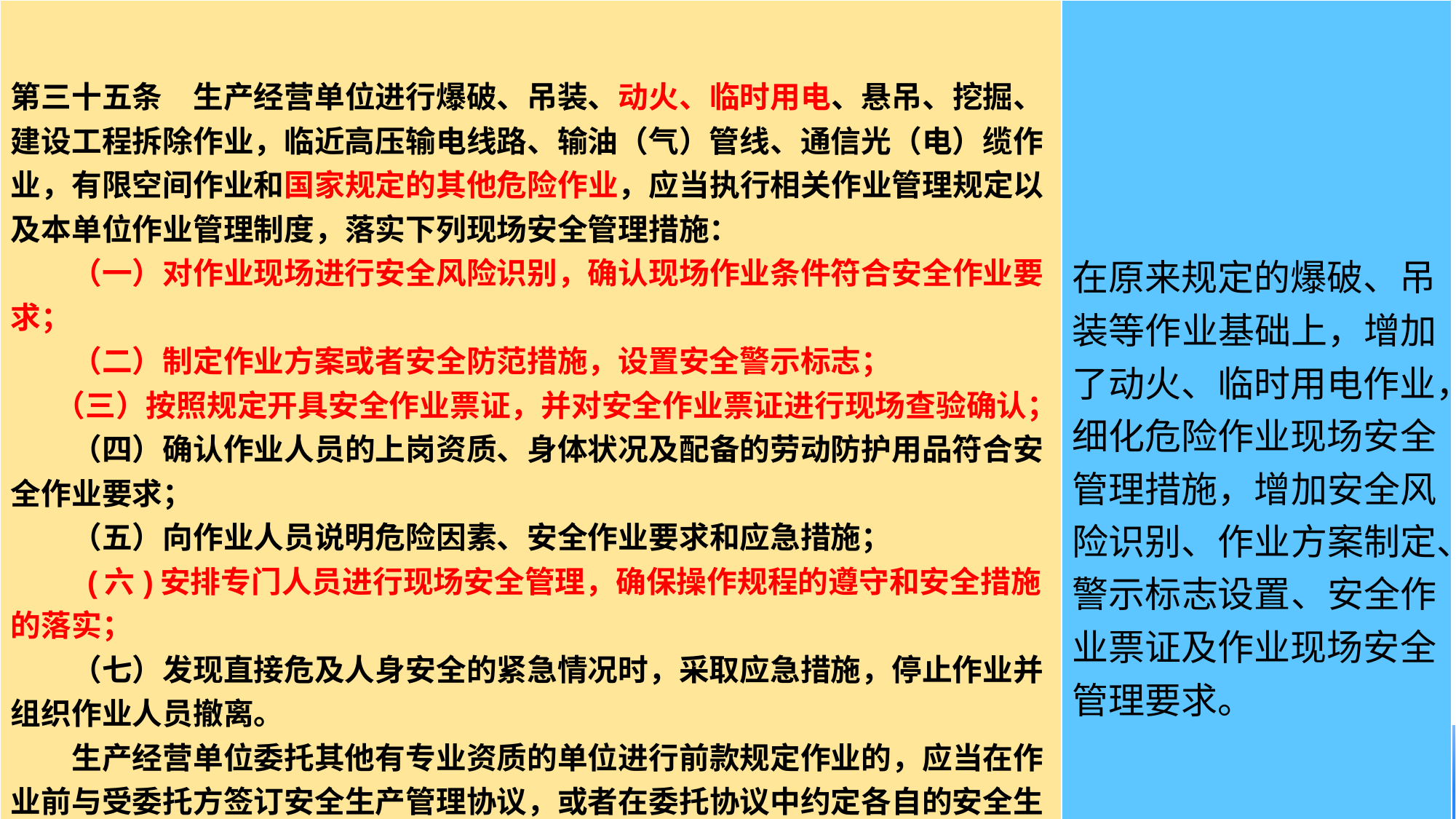

| 第三十五条　生产经营单位进行爆破、吊装、动火、临时用电、悬吊、挖掘、建设工程拆除作业，临近高压输电线路、输油（气）管线、通信光（电）缆作业，有限空间作业和国家规定的其他危险作业，应当执行相关作业管理规定以及本单位作业管理制度，落实下列现场安全管理措施： 　　（一）对作业现场进行安全风险识别，确认现场作业条件符合安全作业要求； 　　（二）制定作业方案或者安全防范措施，设置安全警示标志； 　 （三）按照规定开具安全作业票证，并对安全作业票证进行现场查验确认； 　　（四）确认作业人员的上岗资质、身体状况及配备的劳动防护用品符合安全作业要求； 　　（五）向作业人员说明危险因素、安全作业要求和应急措施； 　　 (六)安排专门人员进行现场安全管理，确保操作规程的遵守和安全措施的落实； 　　（七）发现直接危及人身安全的紧急情况时，采取应急措施，停止作业并组织作业人员撤离。 　　生产经营单位委托其他有专业资质的单位进行前款规定作业的，应当在作业前与受委托方签订安全生产管理协议，或者在委托协议中约定各自的安全生产管理职责。 | 在原来规定的爆破、吊装等作业基础上，增加了动火、临时用电作业，细化危险作业现场安全管理措施，增加安全风险识别、作业方案制定、警示标志设置、安全作业票证及作业现场安全管理要求。 |
| --- | --- |
#